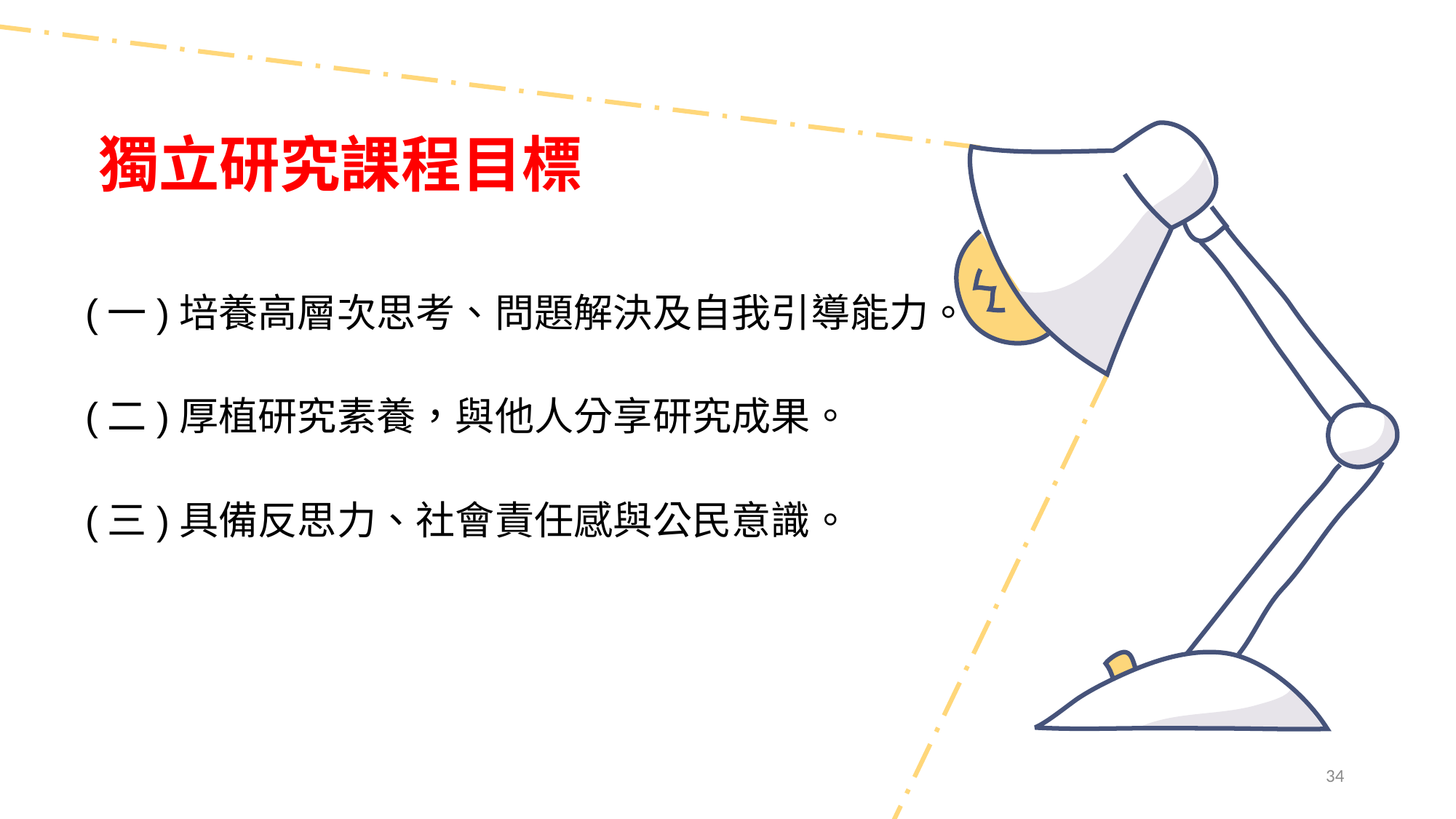

獨立研究課程目標

(一)培養高層次思考、問題解決及自我引導能力。
(二)厚植研究素養，與他人分享研究成果。
(三)具備反思力、社會責任感與公民意識。
34